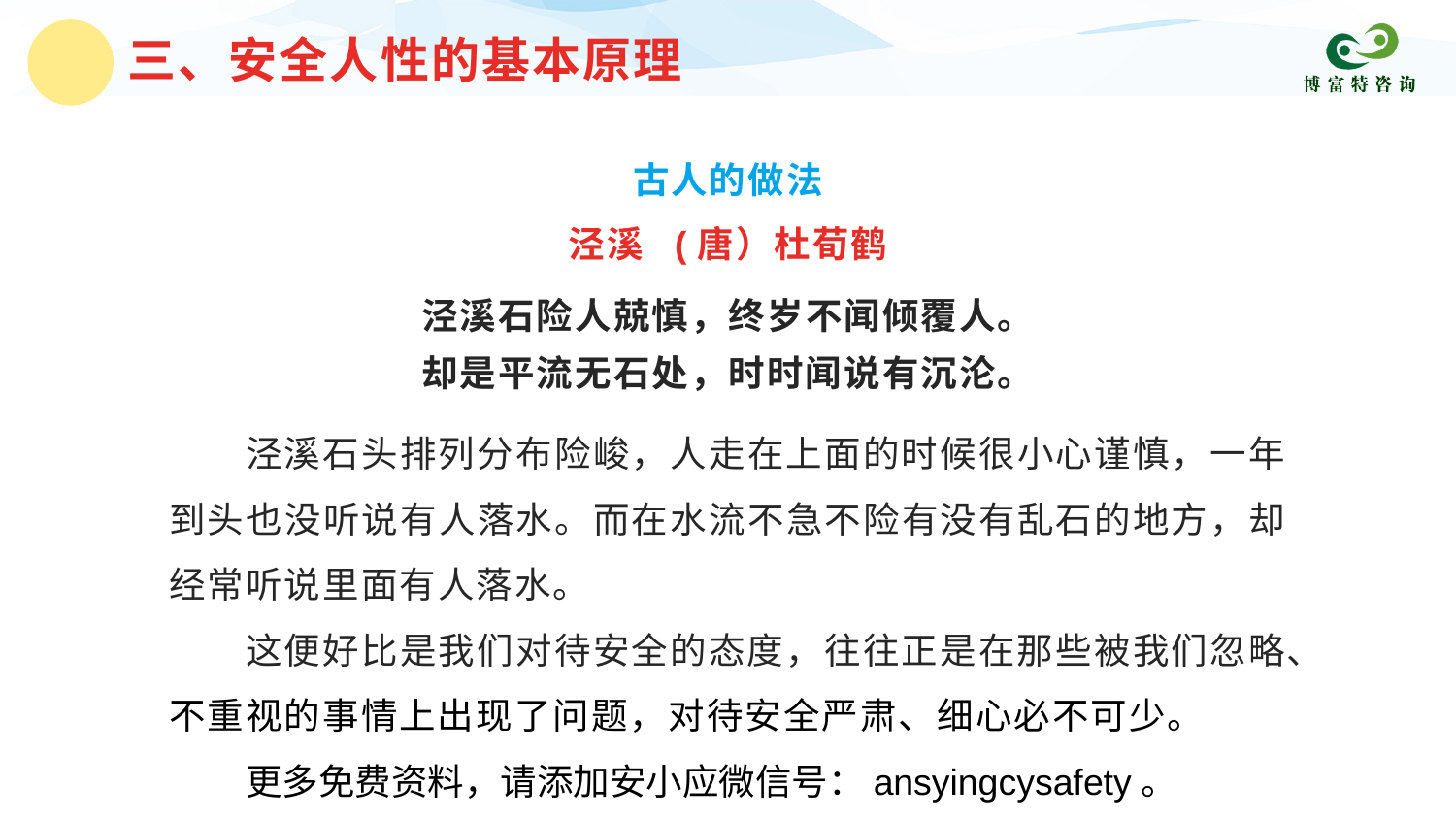

三、安全人性的基本原理
古人的做法
泾溪  (唐）杜荀鹤
泾溪石险人兢慎，终岁不闻倾覆人。
却是平流无石处，时时闻说有沉沦。
泾溪石头排列分布险峻，人走在上面的时候很小心谨慎，一年到头也没听说有人落水。而在水流不急不险有没有乱石的地方，却经常听说里面有人落水。
这便好比是我们对待安全的态度，往往正是在那些被我们忽略、不重视的事情上出现了问题，对待安全严肃、细心必不可少。
更多免费资料，请添加安小应微信号：ansyingcysafety。